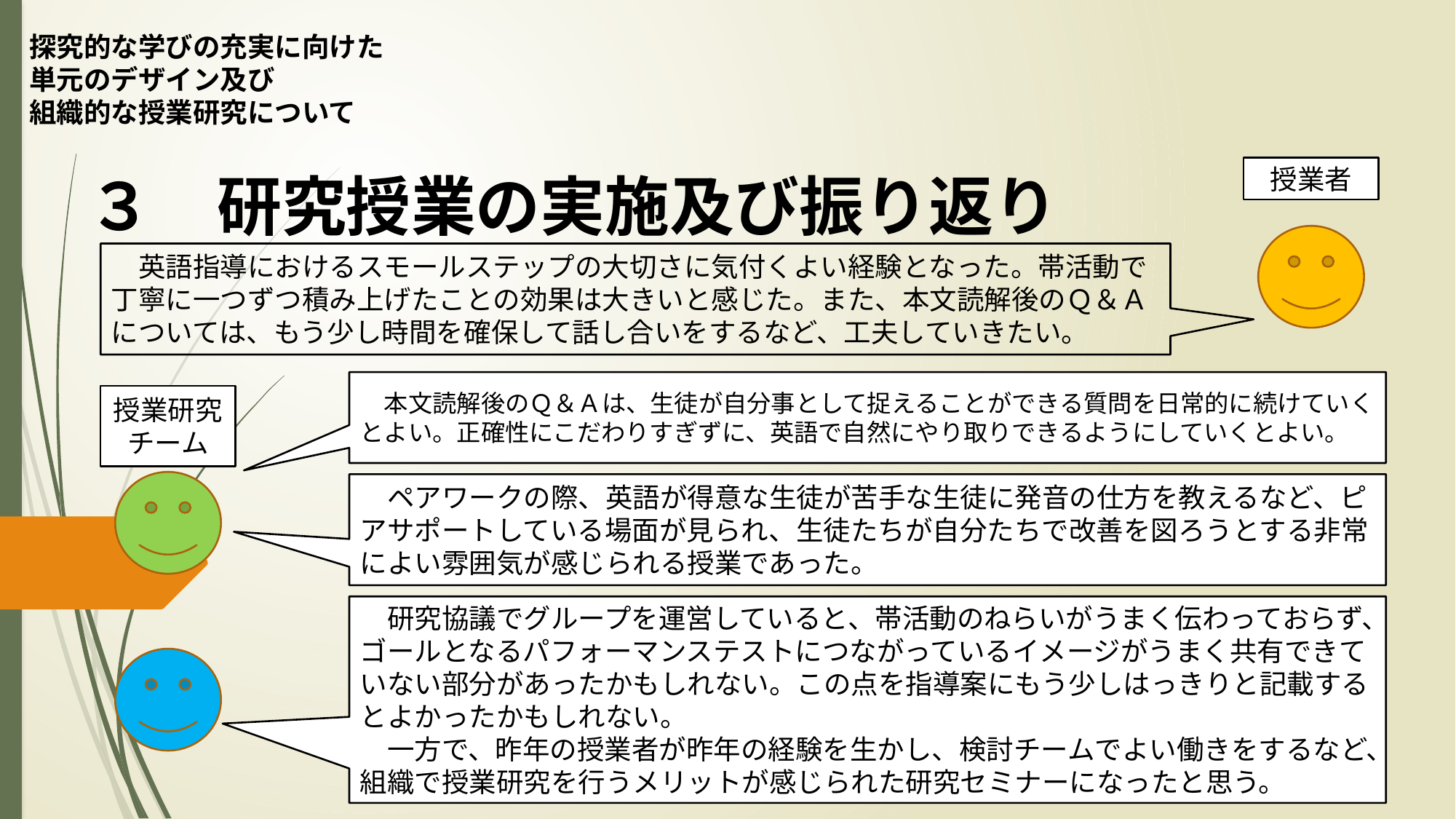

探究的な学びの充実に向けた
単元のデザイン及び
組織的な授業研究について
３　研究授業の実施及び振り返り
授業者

　英語指導におけるスモールステップの大切さに気付くよい経験となった。帯活動で丁寧に一つずつ積み上げたことの効果は大きいと感じた。また、本文読解後のＱ＆Ａについては、もう少し時間を確保して話し合いをするなど、工夫していきたい。
　本文読解後のＱ＆Ａは、生徒が自分事として捉えることができる質問を日常的に続けていくとよい。正確性にこだわりすぎずに、英語で自然にやり取りできるようにしていくとよい。
授業研究
チーム

　ペアワークの際、英語が得意な生徒が苦手な生徒に発音の仕方を教えるなど、ピアサポートしている場面が見られ、生徒たちが自分たちで改善を図ろうとする非常によい雰囲気が感じられる授業であった。
　研究協議でグループを運営していると、帯活動のねらいがうまく伝わっておらず、ゴールとなるパフォーマンステストにつながっているイメージがうまく共有できていない部分があったかもしれない。この点を指導案にもう少しはっきりと記載するとよかったかもしれない。
　一方で、昨年の授業者が昨年の経験を生かし、検討チームでよい働きをするなど、組織で授業研究を行うメリットが感じられた研究セミナーになったと思う。